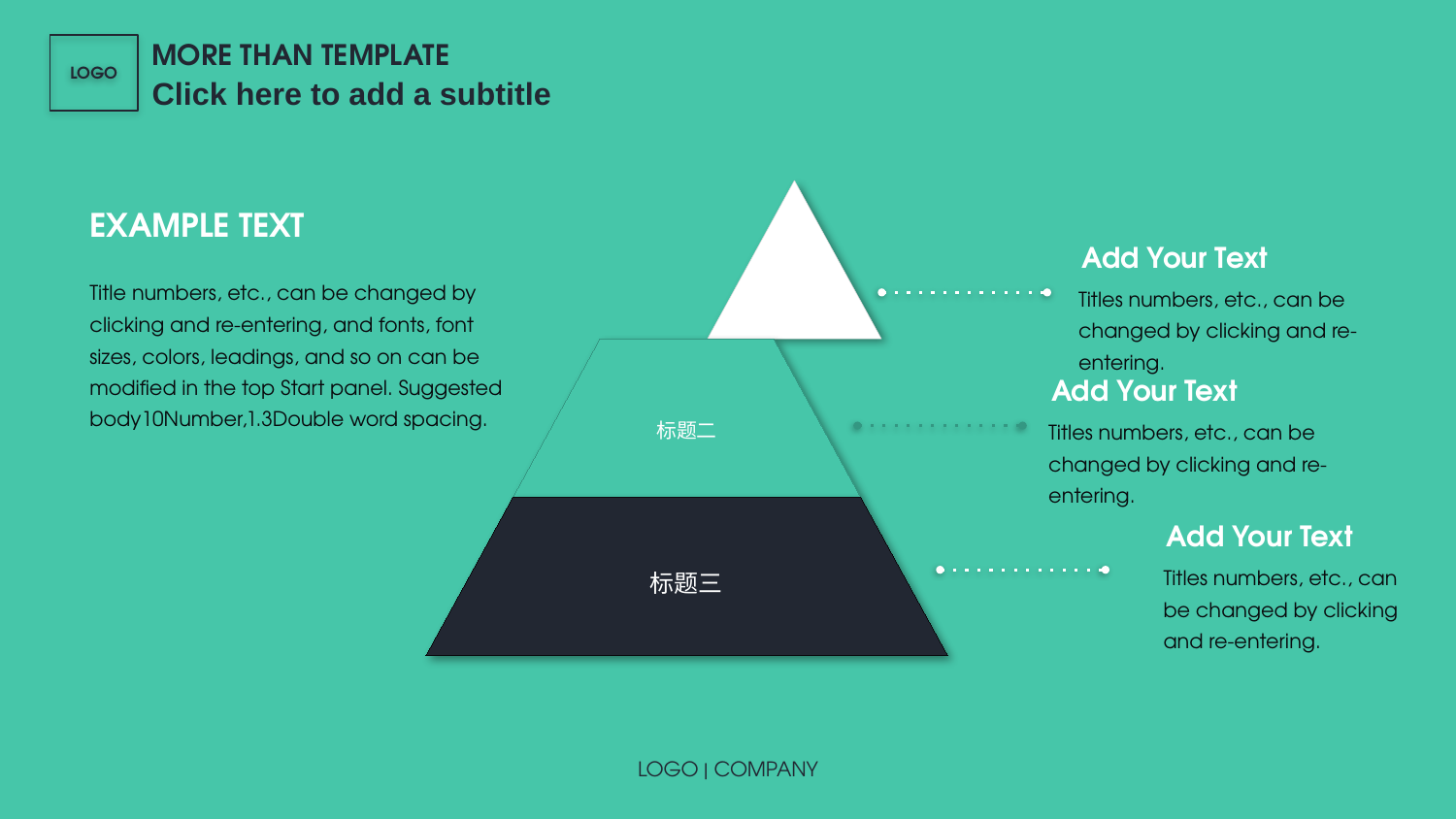

MORE THAN TEMPLATE
Click here to add a subtitle
LOGO
EXAMPLE TEXT

标题一
标题二
标题三
Add Your Text
Title numbers, etc., can be changed by clicking and re-entering, and fonts, font sizes, colors, leadings, and so on can be modified in the top Start panel. Suggested body10Number,1.3Double word spacing.
Titles numbers, etc., can be changed by clicking and re-entering.
Add Your Text
Titles numbers, etc., can be changed by clicking and re-entering.
Add Your Text
Titles numbers, etc., can be changed by clicking and re-entering.
LOGO | COMPANY